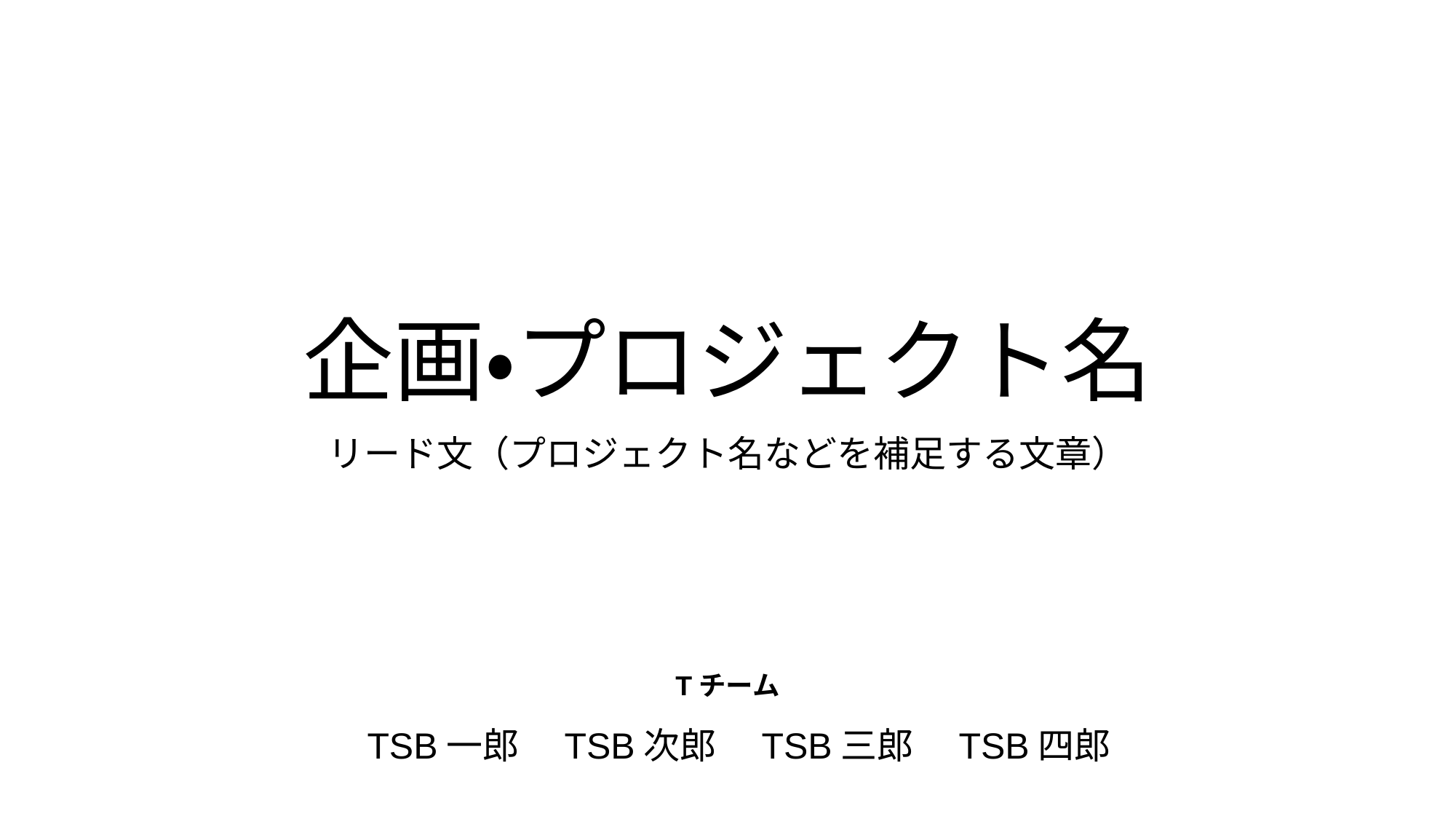

# 企画・プロジェクト名
リード文（プロジェクト名などを補足する文章）
Tチーム
TSB一郎　TSB次郎　TSB三郎　TSB四郎